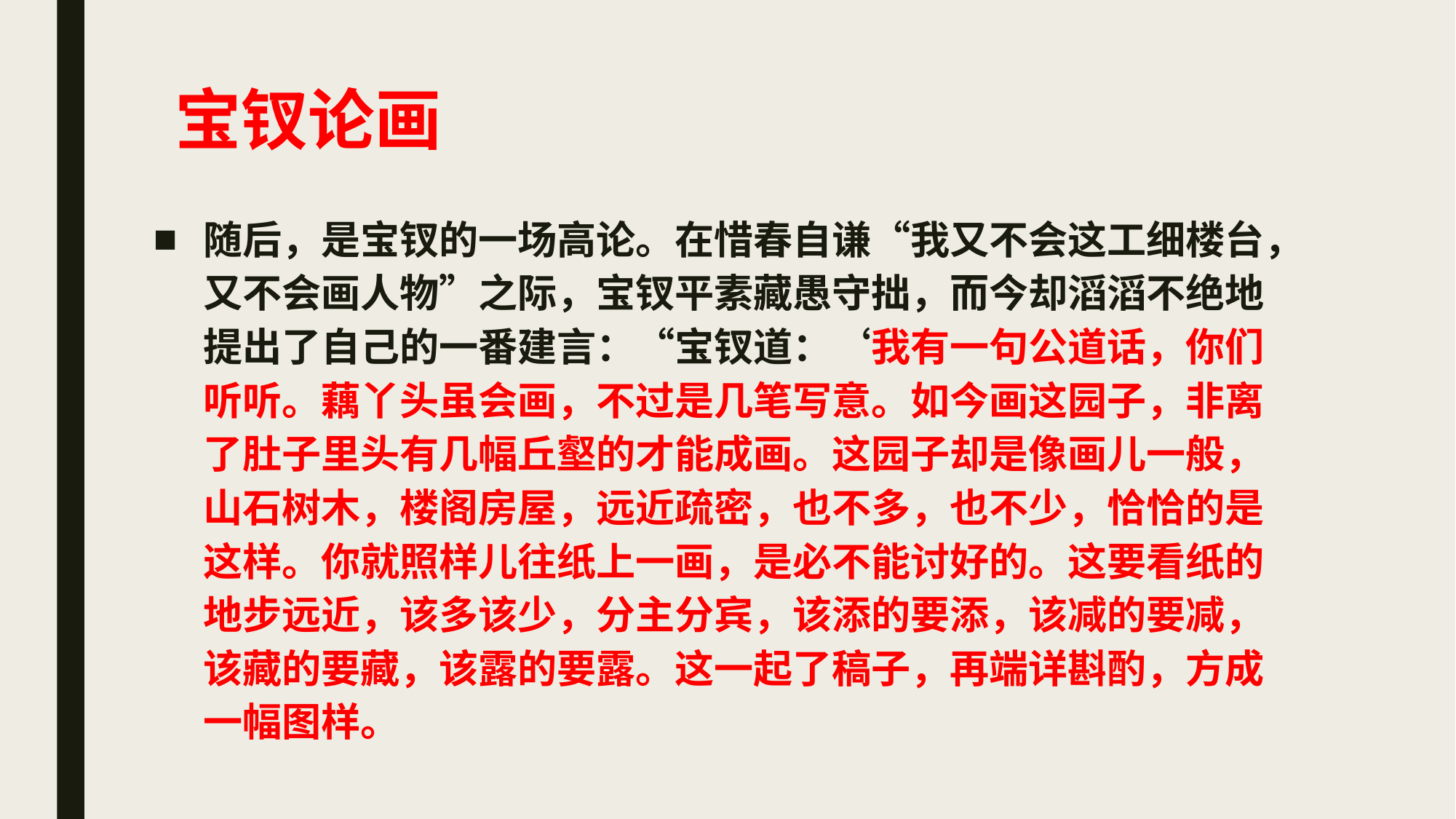

# 宝钗论画
随后，是宝钗的一场高论。在惜春自谦“我又不会这工细楼台，又不会画人物”之际，宝钗平素藏愚守拙，而今却滔滔不绝地提出了自己的一番建言：“宝钗道：‘我有一句公道话，你们听听。藕丫头虽会画，不过是几笔写意。如今画这园子，非离了肚子里头有几幅丘壑的才能成画。这园子却是像画儿一般，山石树木，楼阁房屋，远近疏密，也不多，也不少，恰恰的是这样。你就照样儿往纸上一画，是必不能讨好的。这要看纸的地步远近，该多该少，分主分宾，该添的要添，该减的要减，该藏的要藏，该露的要露。这一起了稿子，再端详斟酌，方成一幅图样。